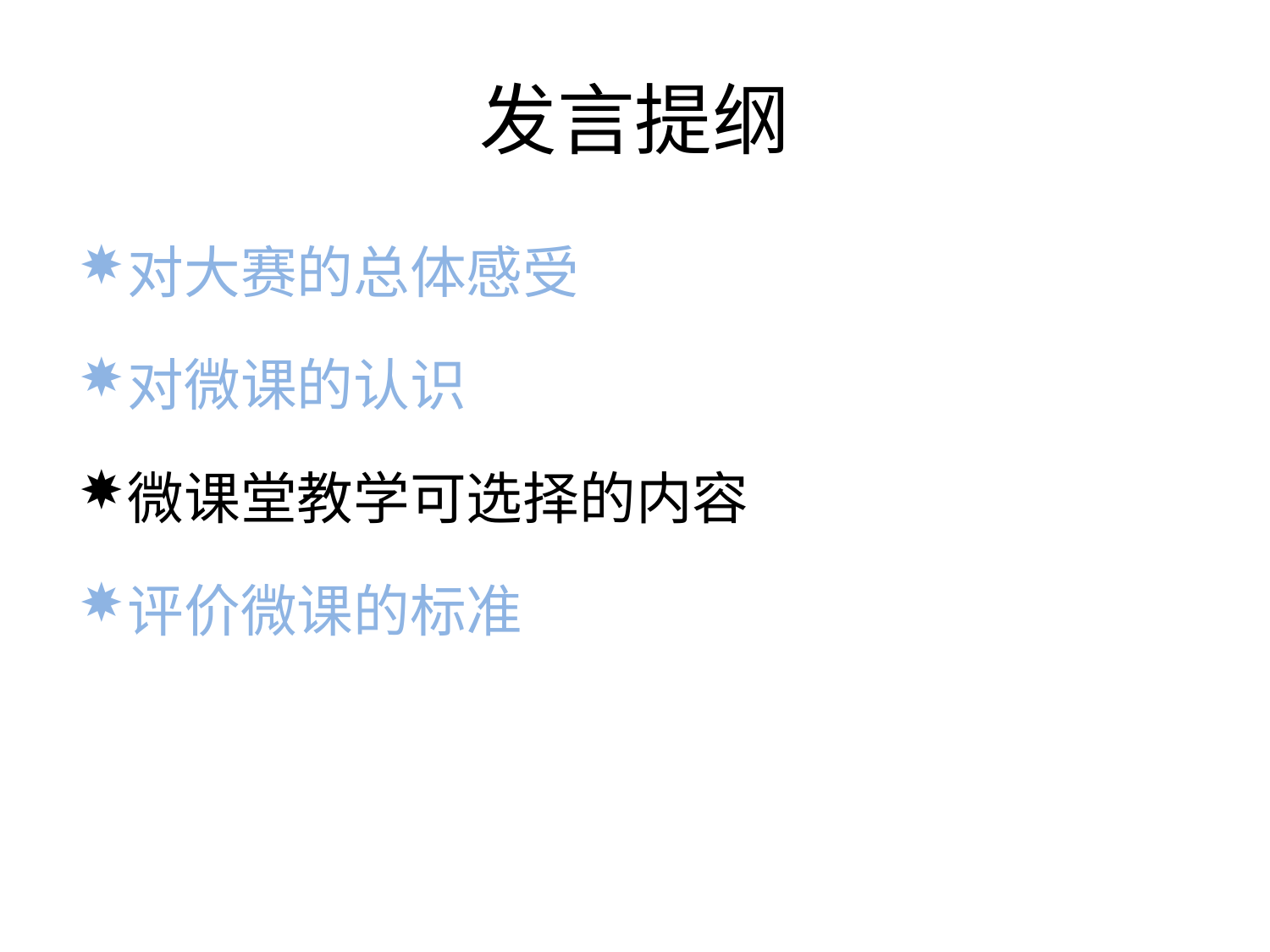

# 发言提纲
对大赛的总体感受
对微课的认识
微课堂教学可选择的内容
评价微课的标准